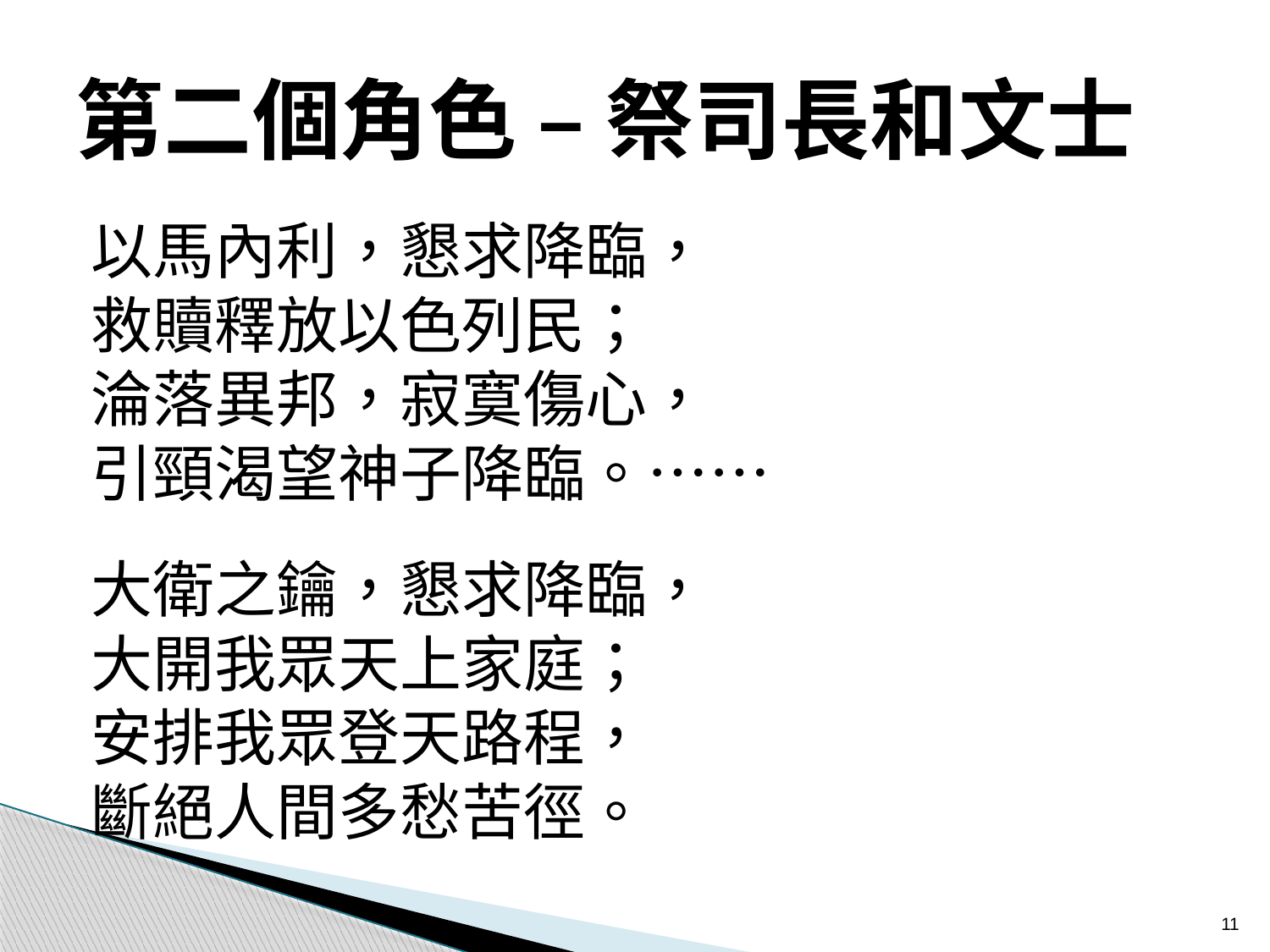

# 第二個角色 – 祭司長和文士
以馬內利，懇求降臨，
救贖釋放以色列民；
淪落異邦，寂寞傷心，
引頸渴望神子降臨。……
大衛之鑰，懇求降臨，
大開我眾天上家庭；
安排我眾登天路程，
斷絕人間多愁苦徑。
11